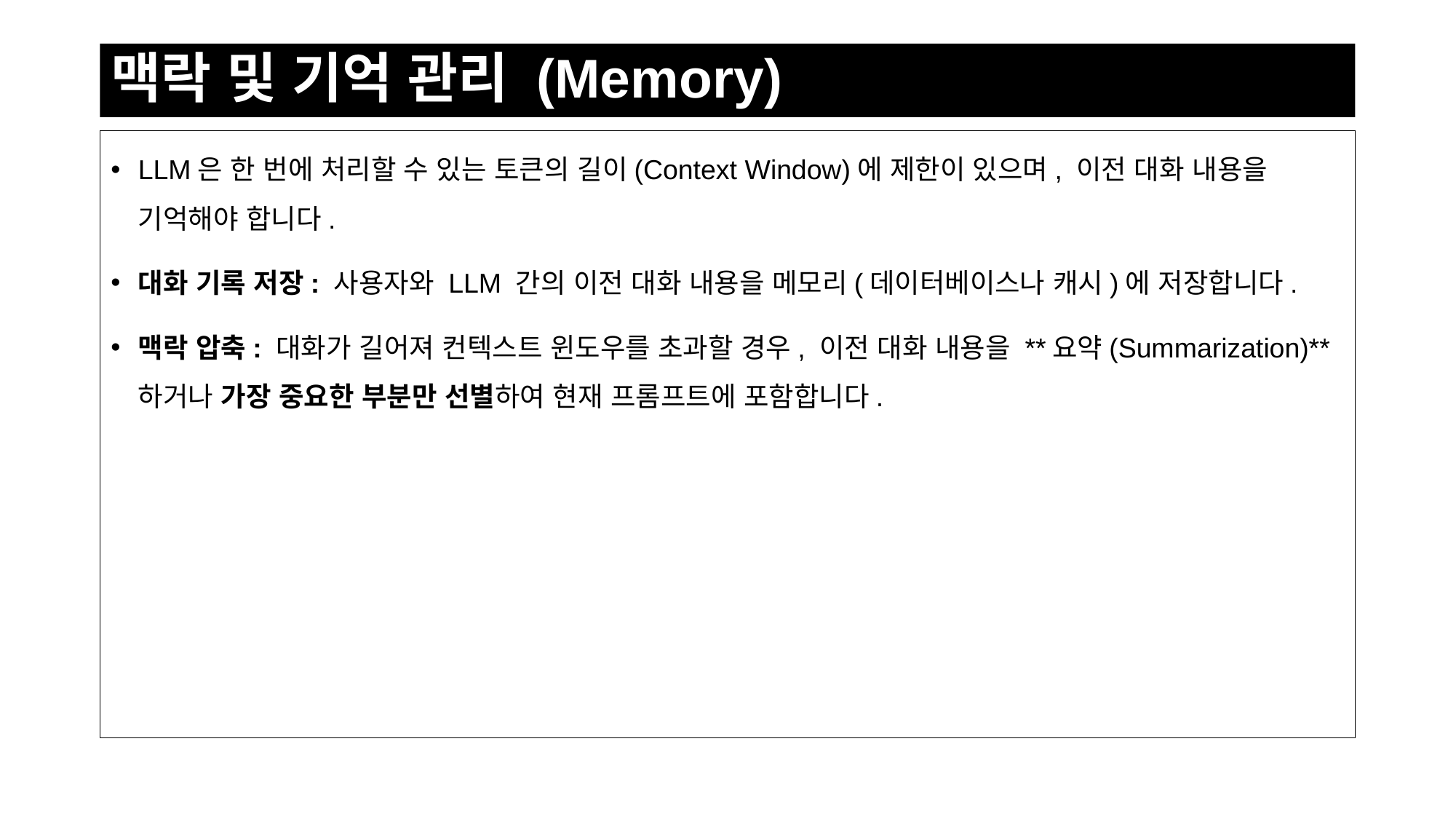

# 맥락 및 기억 관리 (Memory)
LLM은 한 번에 처리할 수 있는 토큰의 길이(Context Window)에 제한이 있으며, 이전 대화 내용을 기억해야 합니다.
대화 기록 저장: 사용자와 LLM 간의 이전 대화 내용을 메모리(데이터베이스나 캐시)에 저장합니다.
맥락 압축: 대화가 길어져 컨텍스트 윈도우를 초과할 경우, 이전 대화 내용을 **요약(Summarization)**하거나 가장 중요한 부분만 선별하여 현재 프롬프트에 포함합니다.